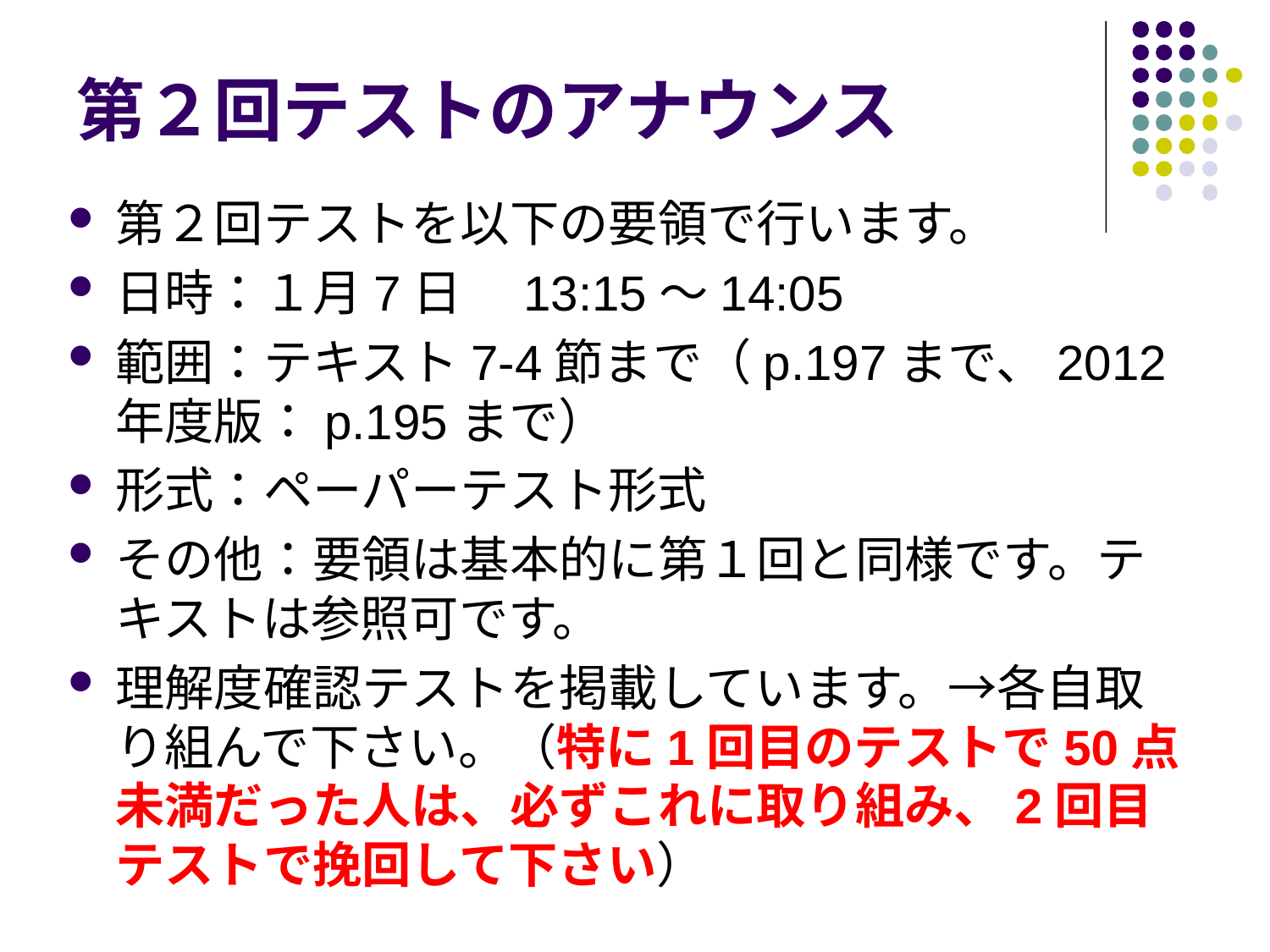

# 第２回テストのアナウンス
第２回テストを以下の要領で行います。
日時：１月7日　13:15～14:05
範囲：テキスト7-4節まで（p.197まで、2012年度版：p.195まで）
形式：ペーパーテスト形式
その他：要領は基本的に第１回と同様です。テキストは参照可です。
理解度確認テストを掲載しています。→各自取り組んで下さい。（特に1回目のテストで50点未満だった人は、必ずこれに取り組み、2回目テストで挽回して下さい）